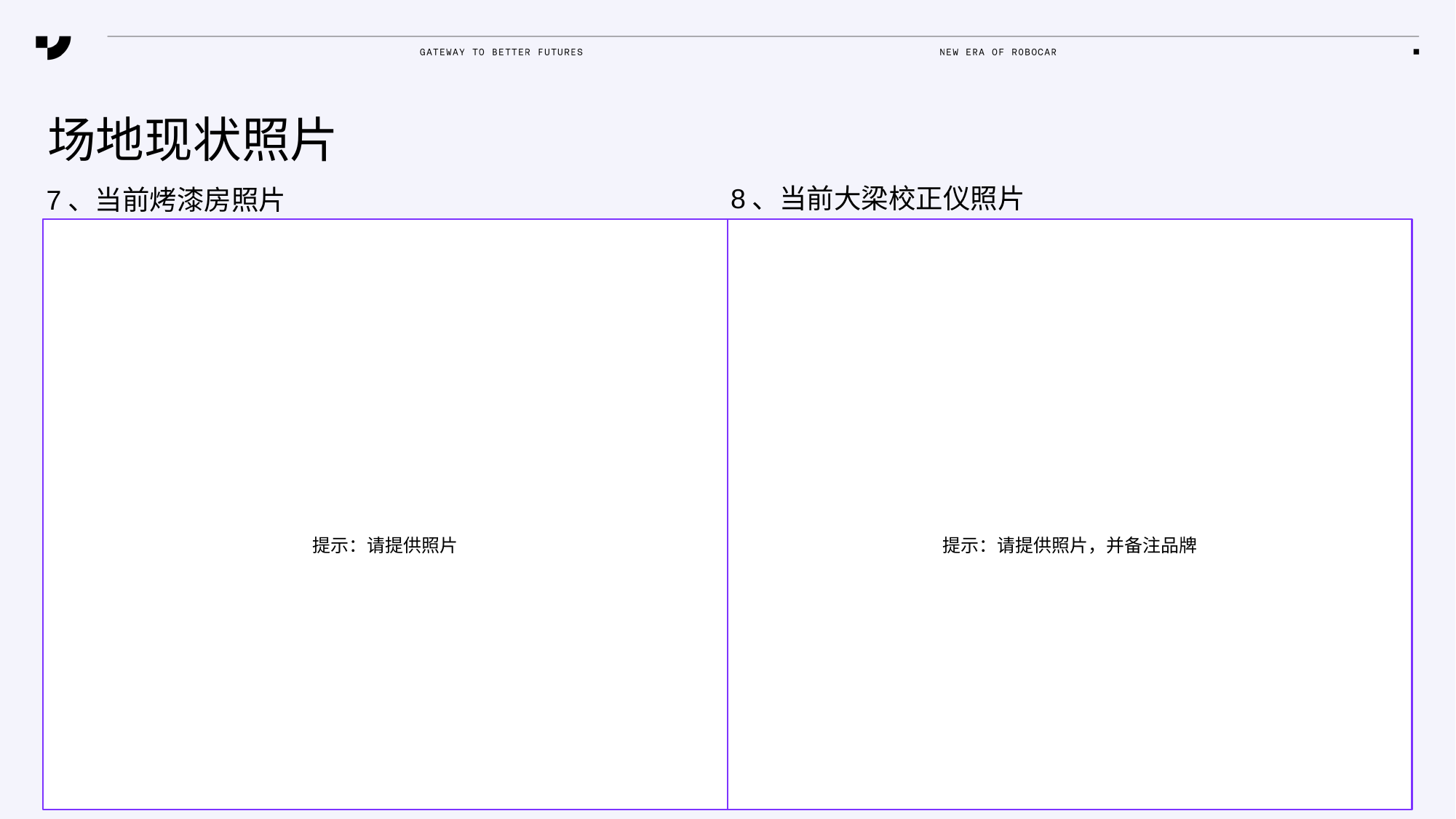

场地现状照片
8、当前大梁校正仪照片
7、当前烤漆房照片

提示：请提供照片，并备注品牌
提示：请提供照片